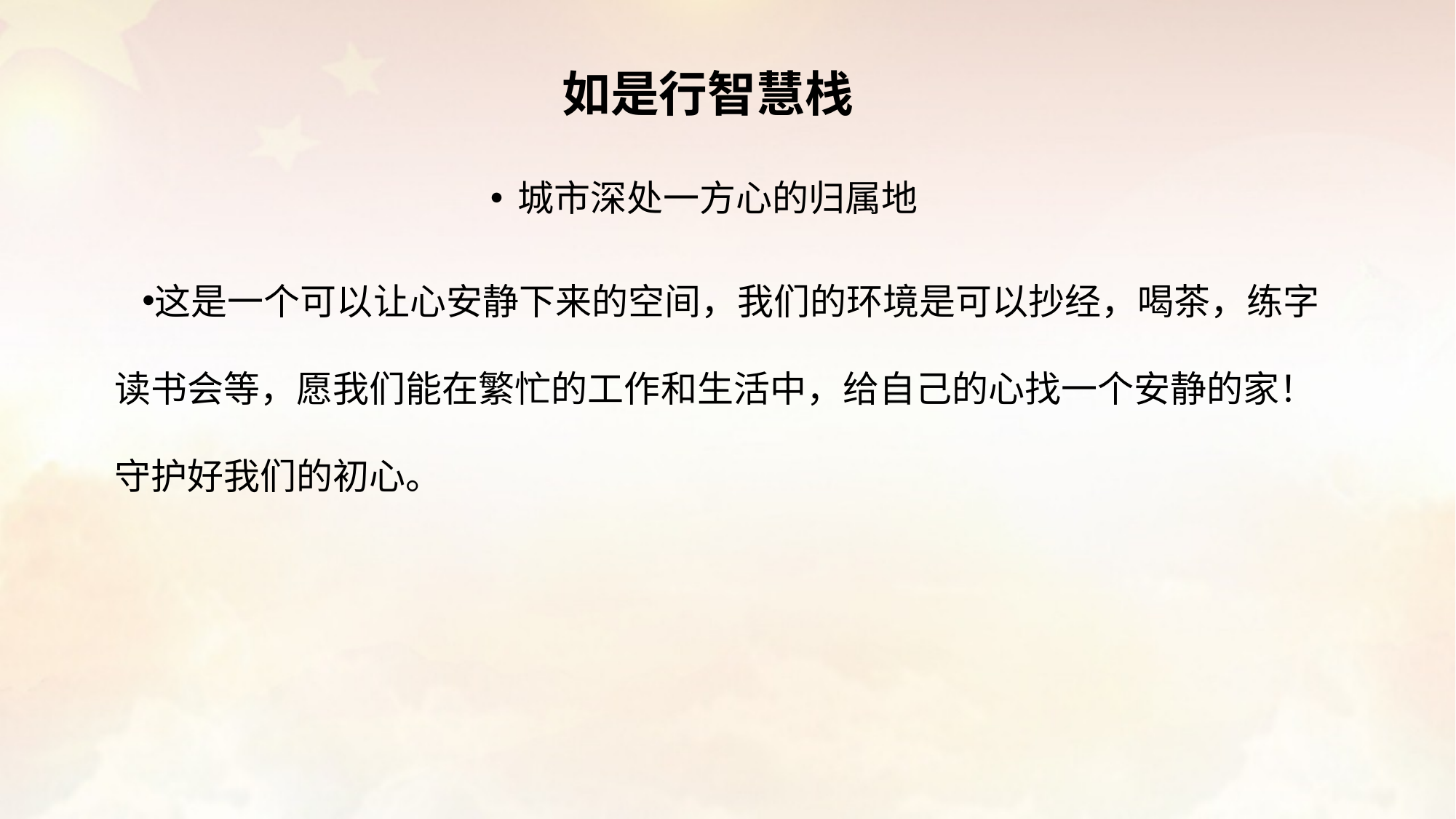

# 如是行智慧栈
城市深处一方心的归属地
这是一个可以让心安静下来的空间，我们的环境是可以抄经，喝茶，练字读书会等，愿我们能在繁忙的工作和生活中，给自己的心找一个安静的家！守护好我们的初心。